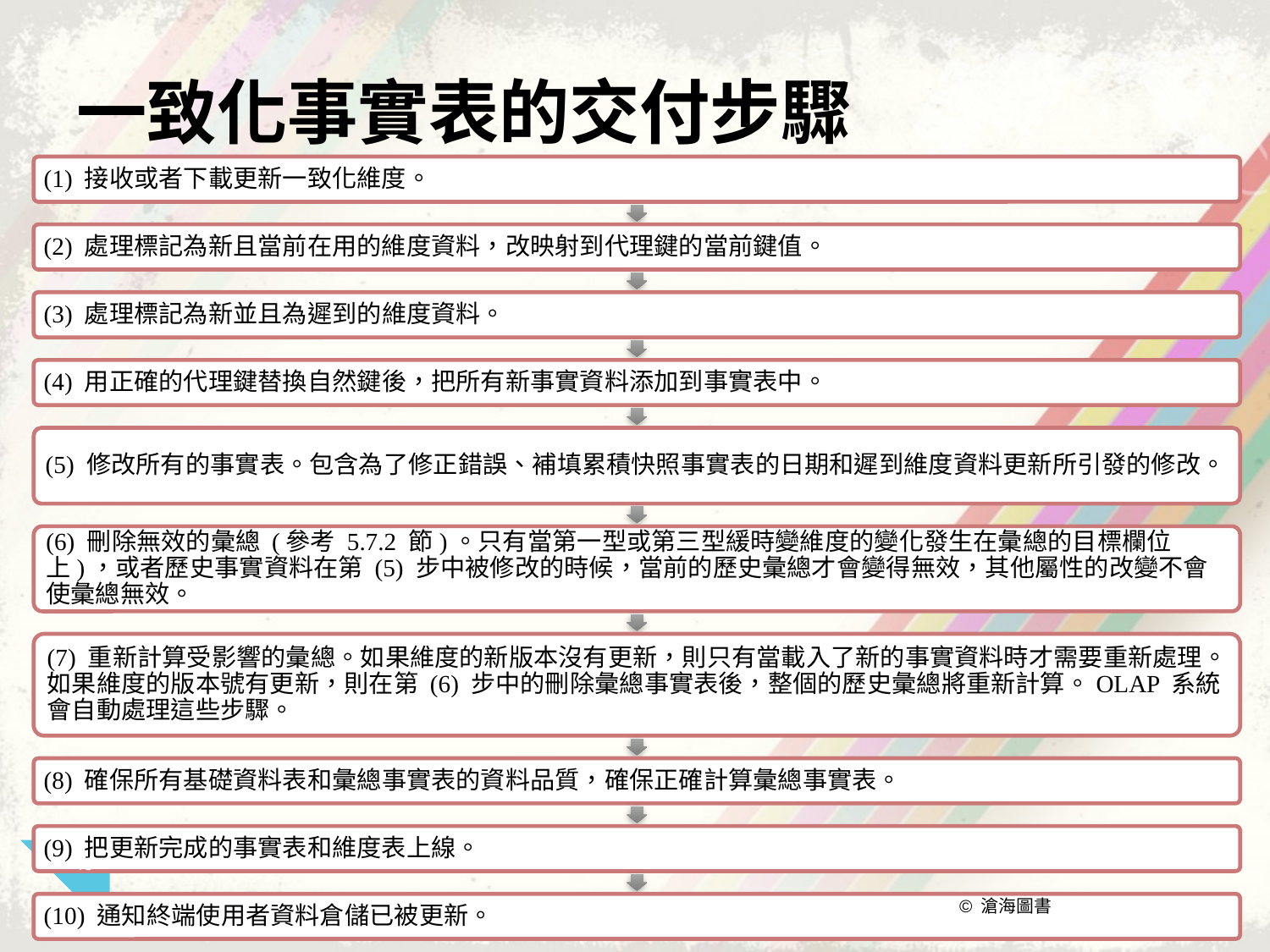

# 一致化事實表的交付步驟
(1) 接收或者下載更新一致化維度。

(2) 處理標記為新且當前在用的維度資料，改映射到代理鍵的當前鍵值。

(3) 處理標記為新並且為遲到的維度資料。

(4) 用正確的代理鍵替換自然鍵後，把所有新事實資料添加到事實表中。

(5) 修改所有的事實表。包含為了修正錯誤、補填累積快照事實表的日期和遲到維度資料更新所引發的修改。

(6) 刪除無效的彙總 (參考 5.7.2 節)。只有當第一型或第三型緩時變維度的變化發生在彙總的目標欄位上)，或者歷史事實資料在第 (5) 步中被修改的時候，當前的歷史彙總才會變得無效，其他屬性的改變不會使彙總無效。

(7) 重新計算受影響的彙總。如果維度的新版本沒有更新，則只有當載入了新的事實資料時才需要重新處理。如果維度的版本號有更新，則在第 (6) 步中的刪除彙總事實表後，整個的歷史彙總將重新計算。OLAP 系統會自動處理這些步驟。

(8) 確保所有基礎資料表和彙總事實表的資料品質，確保正確計算彙總事實表。

(9) 把更新完成的事實表和維度表上線。

(10) 通知終端使用者資料倉儲已被更新。
43
© 滄海圖書